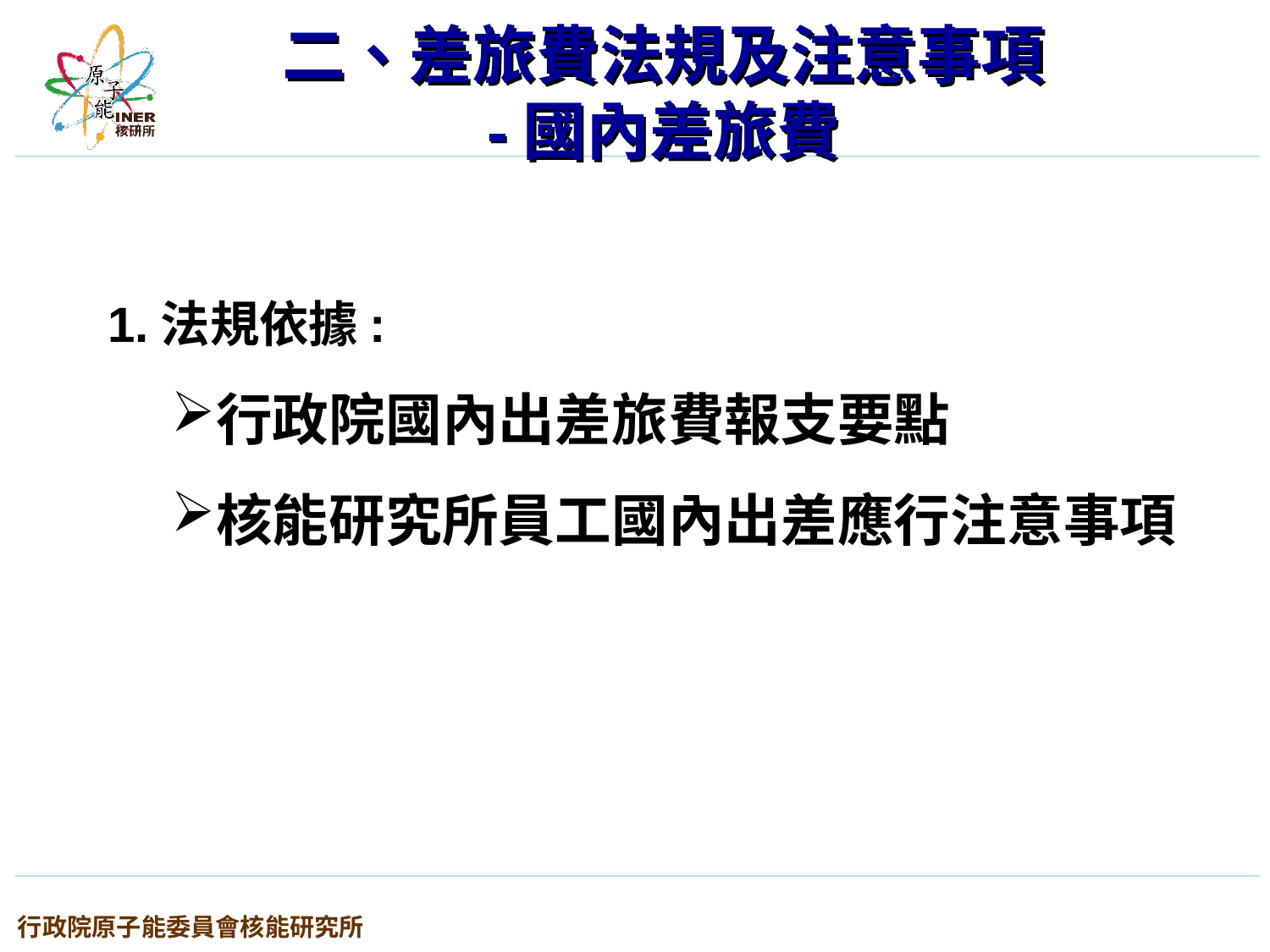

二、差旅費法規及注意事項
-國內差旅費

1.法規依據:
行政院國內出差旅費報支要點
核能研究所員工國內出差應行注意事項